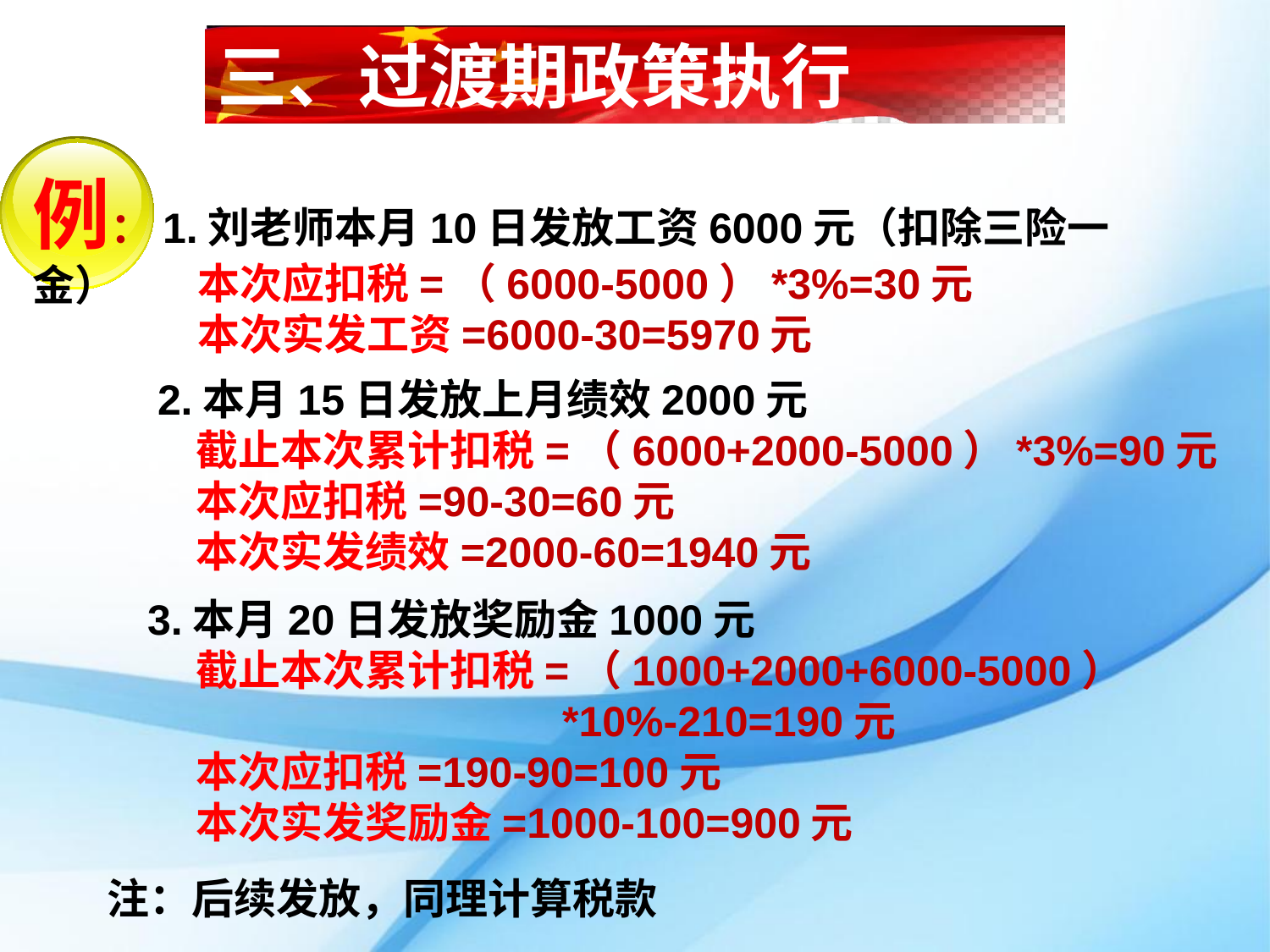

三、过渡期政策执行

例：1.刘老师本月10日发放工资6000元（扣除三险一金）
本次应扣税=（6000-5000）*3%=30元
本次实发工资=6000-30=5970元
2.本月15日发放上月绩效2000元
   截止本次累计扣税=（6000+2000-5000）*3%=90元
   本次应扣税=90-30=60元
   本次实发绩效=2000-60=1940元
3.本月20日发放奖励金1000元
    截止本次累计扣税=（1000+2000+6000-5000）
                                   *10%-210=190元
    本次应扣税=190-90=100元
    本次实发奖励金=1000-100=900元
注：后续发放，同理计算税款